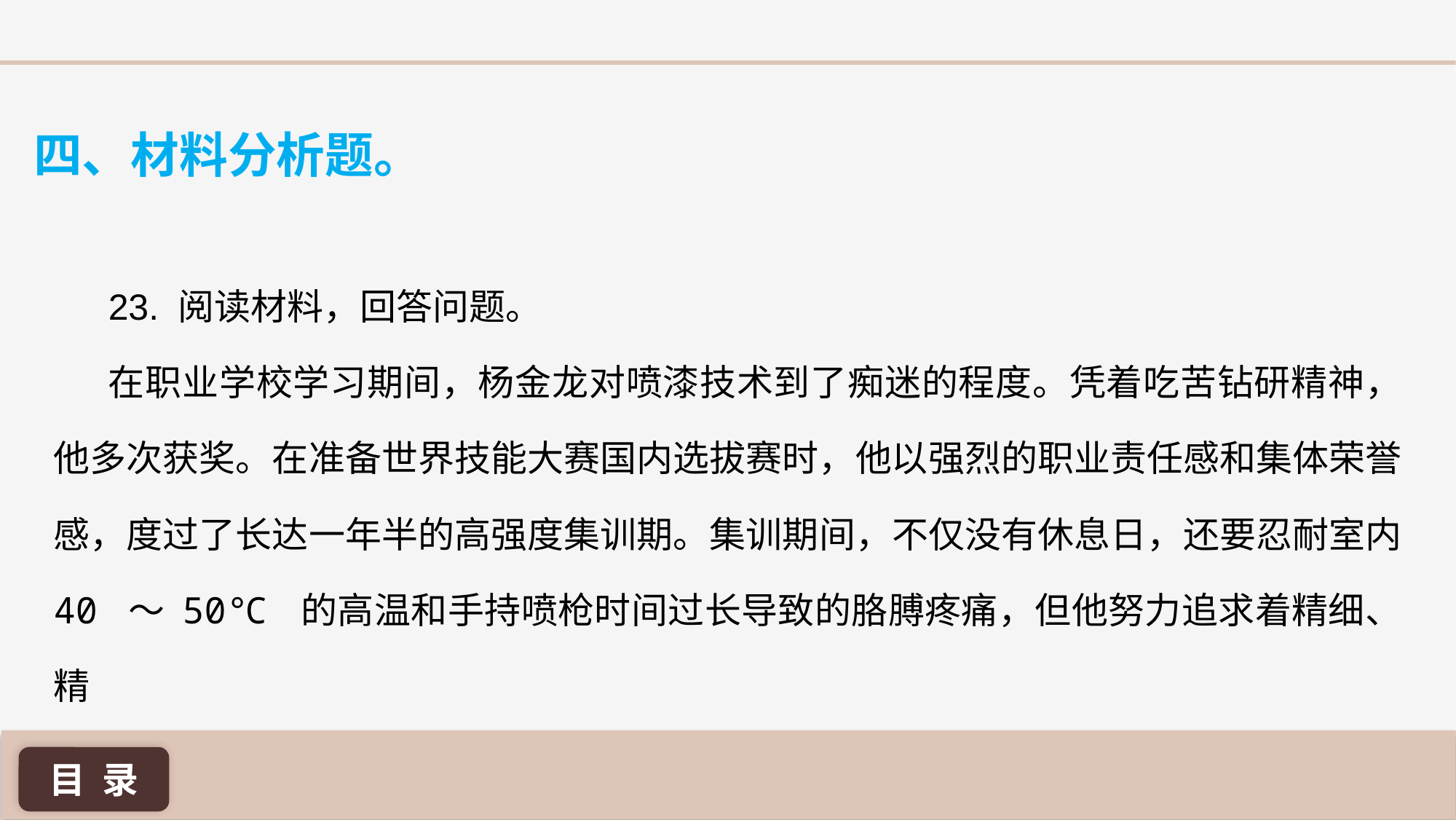

四、材料分析题。
23. 阅读材料，回答问题。
在职业学校学习期间，杨金龙对喷漆技术到了痴迷的程度。凭着吃苦钻研精神，他多次获奖。在准备世界技能大赛国内选拔赛时，他以强烈的职业责任感和集体荣誉感，度过了长达一年半的高强度集训期。集训期间，不仅没有休息日，还要忍耐室内 40 ～ 50℃ 的高温和手持喷枪时间过长导致的胳膊疼痛，但他努力追求着精细、精